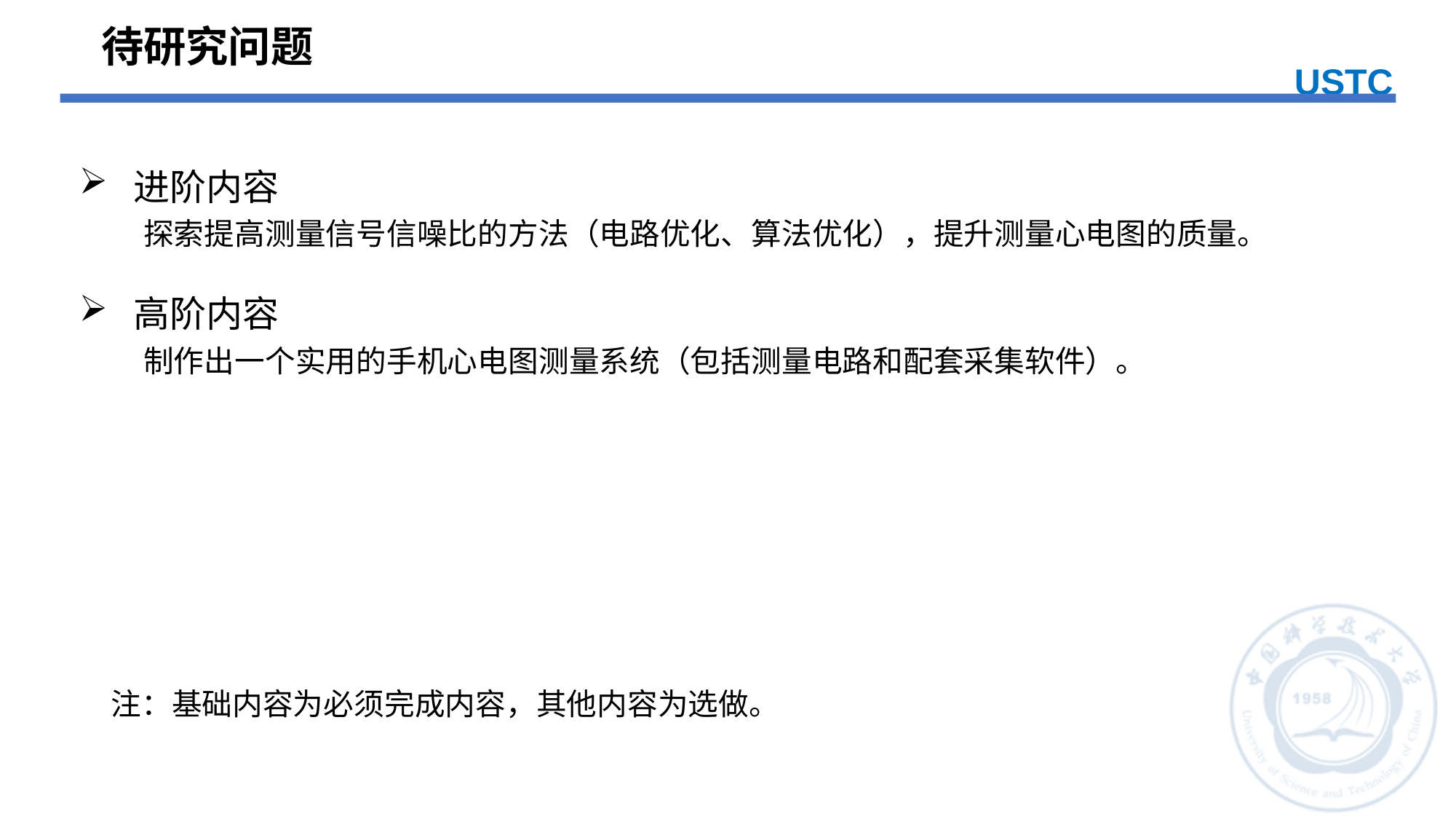

待研究问题
USTC

进阶内容
探索提高测量信号信噪比的方法（电路优化、算法优化），提升测量心电图的质量。
高阶内容
制作出一个实用的手机心电图测量系统（包括测量电路和配套采集软件）。
注：基础内容为必须完成内容，其他内容为选做。